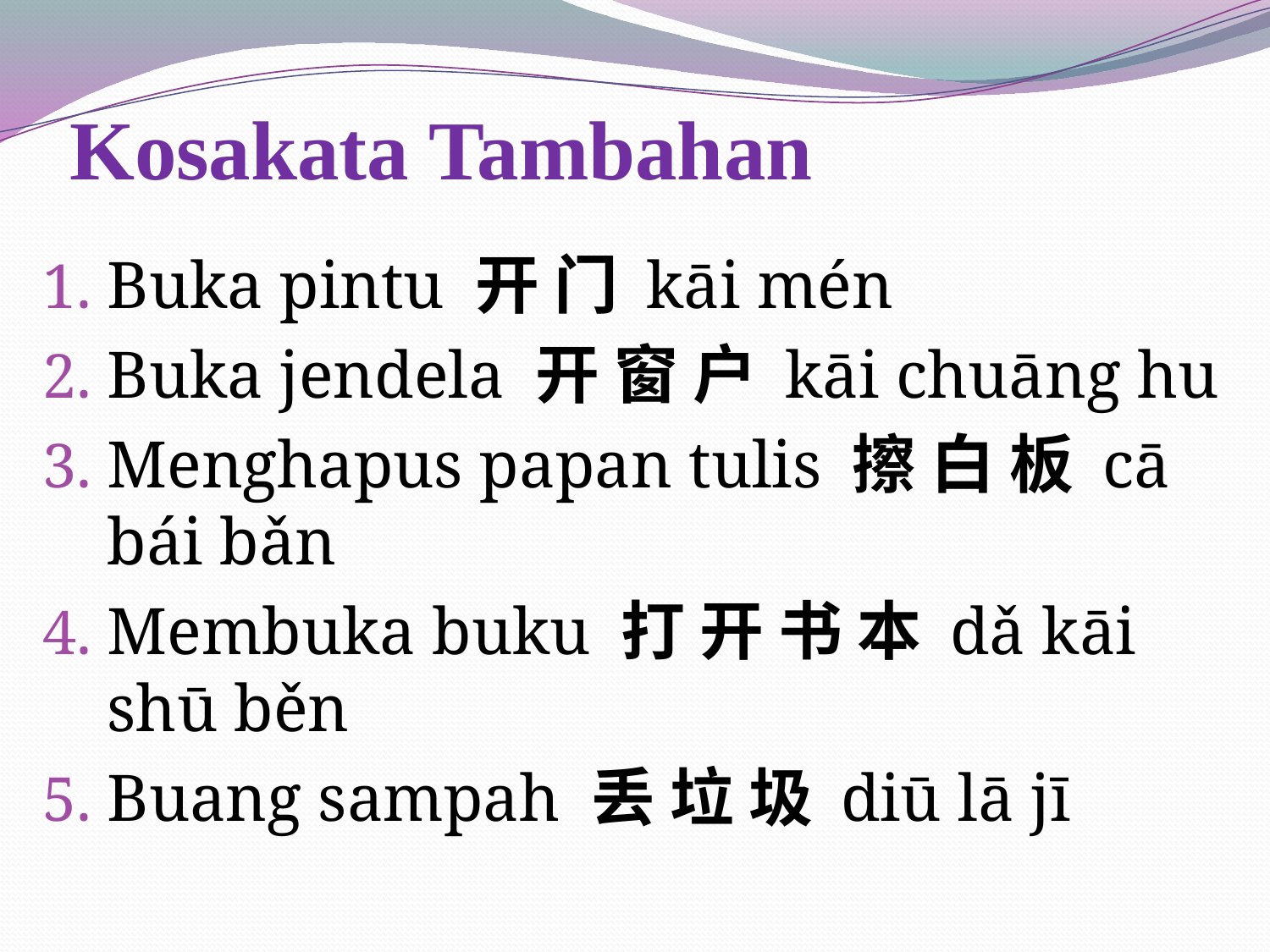

# Kosakata Tambahan
Buka pintu 开 门 kāi mén
Buka jendela 开 窗 户 kāi chuāng hu
Menghapus papan tulis 擦 白 板 cā bái bǎn
Membuka buku 打 开 书 本 dǎ kāi shū běn
Buang sampah 丢 垃 圾 diū lā jī